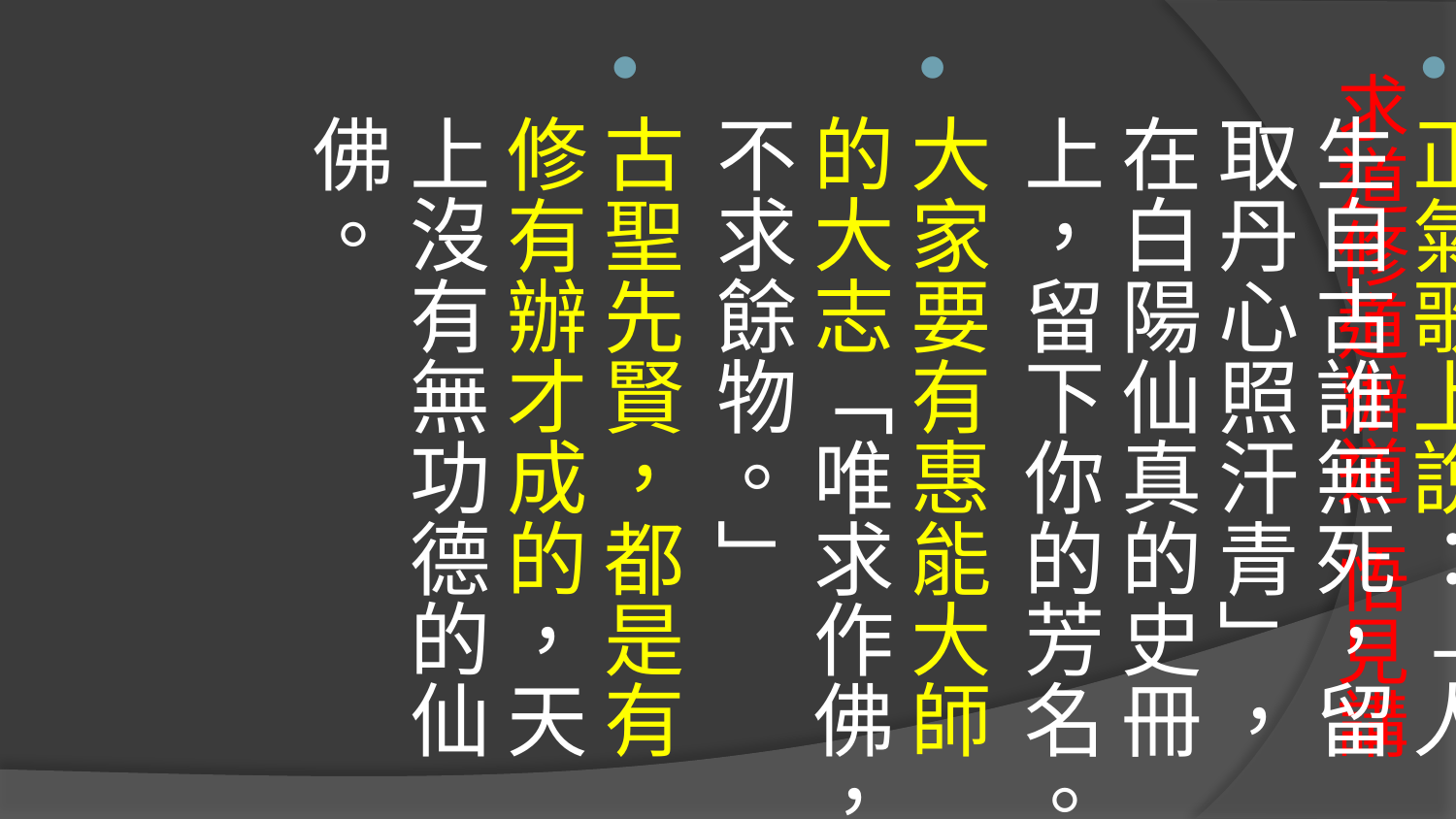

正氣歌上說：「人生自古誰無死，留取丹心照汗青」，在白陽仙真的史冊上，留下你的芳名。
大家要有惠能大師的大志「唯求作佛，不求餘物。」
古聖先賢，都是有修有辦才成的，天上沒有無功德的仙佛。

# 求道修道辦道  悟見講